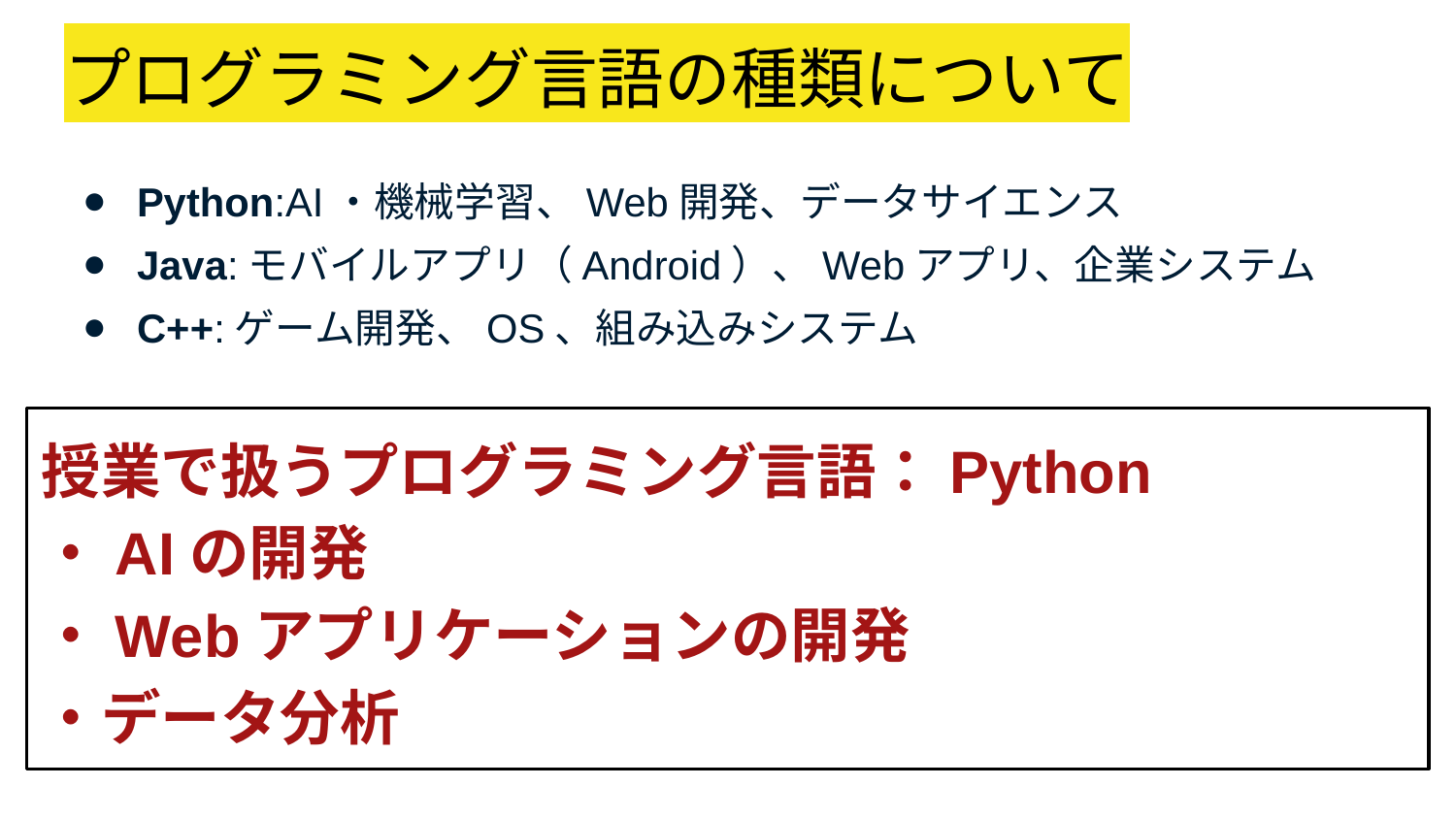

# プログラミング言語の種類について
Python:AI・機械学習、Web開発、データサイエンス
Java:モバイルアプリ（Android）、Webアプリ、企業システム
C++:ゲーム開発、OS、組み込みシステム

授業で扱うプログラミング言語：Python
・AIの開発
・Webアプリケーションの開発
・データ分析